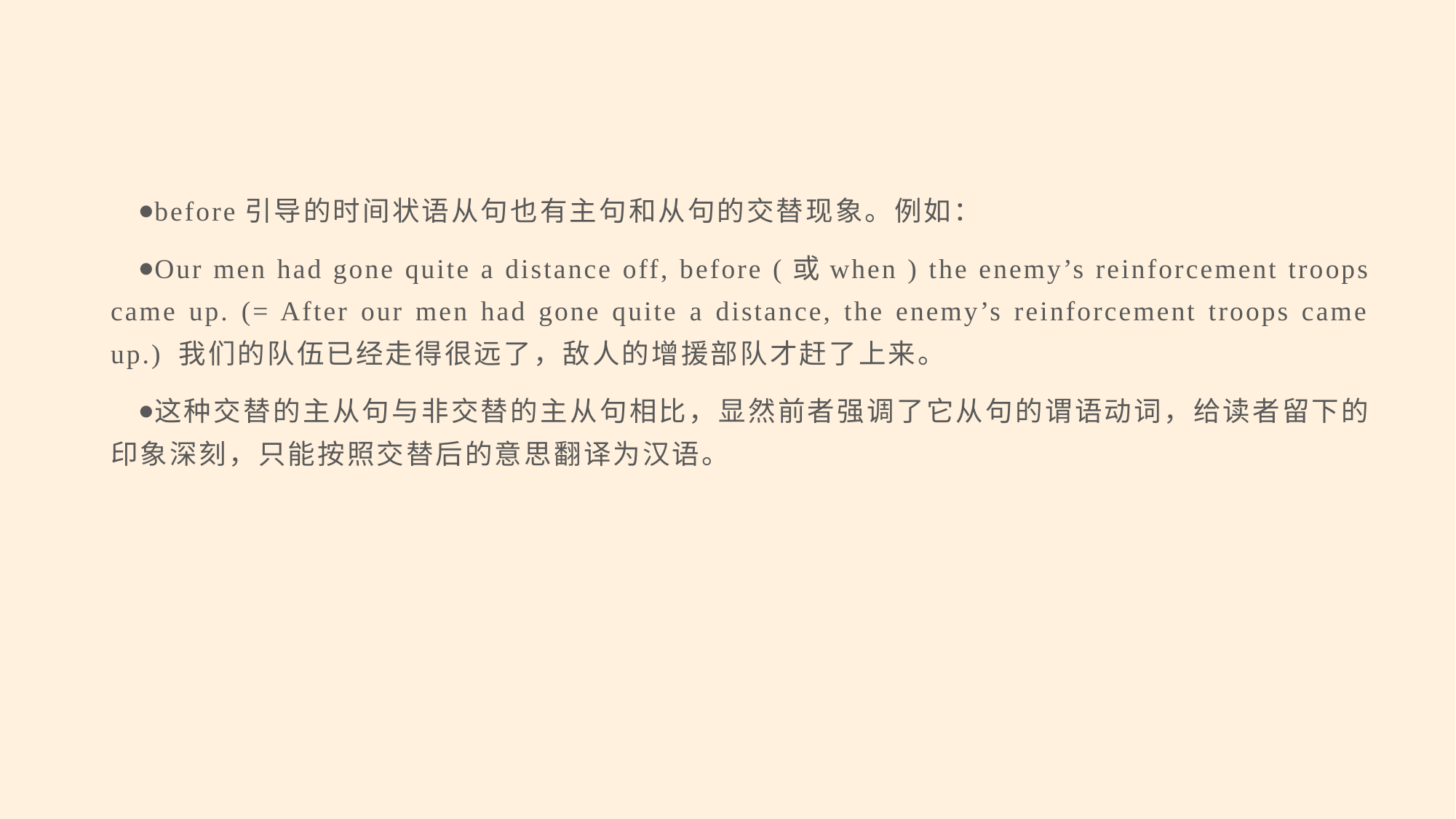

#
before引导的时间状语从句也有主句和从句的交替现象。例如：
Our men had gone quite a distance off, before (或when ) the enemy’s reinforcement troops came up. (= After our men had gone quite a distance, the enemy’s reinforcement troops came up.) 我们的队伍已经走得很远了，敌人的增援部队才赶了上来。
这种交替的主从句与非交替的主从句相比，显然前者强调了它从句的谓语动词，给读者留下的印象深刻，只能按照交替后的意思翻译为汉语。